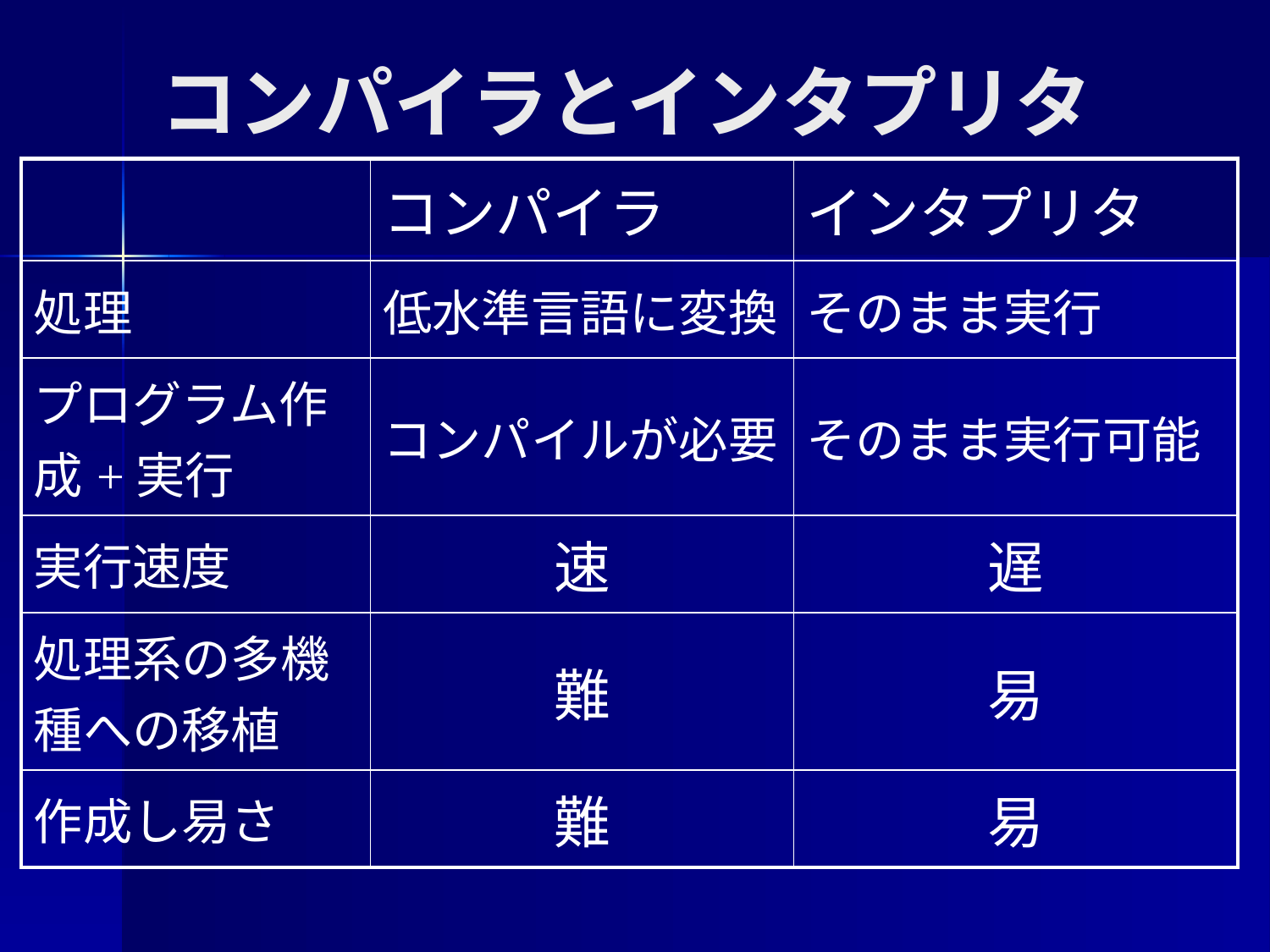

# コンパイラとインタプリタ
|  | コンパイラ | インタプリタ |
| --- | --- | --- |
| 処理 | 低水準言語に変換 | そのまま実行 |
| プログラム作成+実行 | コンパイルが必要 | そのまま実行可能 |
| 実行速度 | 速 | 遅 |
| 処理系の多機種への移植 | 難 | 易 |
| 作成し易さ | 難 | 易 |